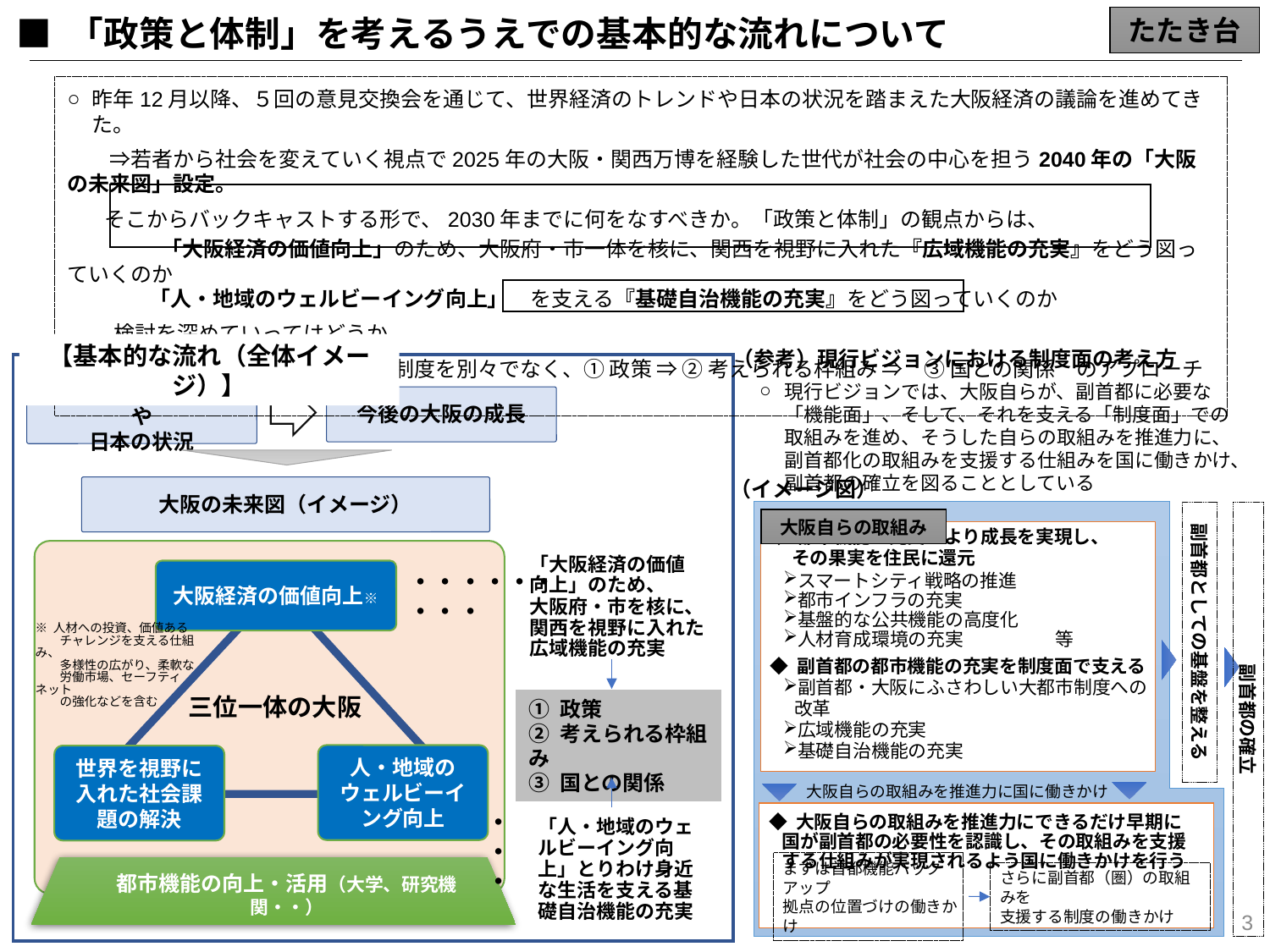

■ 「政策と体制」を考えるうえでの基本的な流れについて
たたき台
昨年12月以降、５回の意見交換会を通じて、世界経済のトレンドや日本の状況を踏まえた大阪経済の議論を進めてきた。
　　⇒若者から社会を変えていく視点で2025年の大阪・関西万博を経験した世代が社会の中心を担う2040年の「大阪の未来図」設定。
       そこからバックキャストする形で、2030年までに何をなすべきか。「政策と体制」の観点からは、
　　　　  「大阪経済の価値向上」のため、大阪府・市一体を核に、関西を視野に入れた『広域機能の充実』をどう図っていくのか
　　   　 「人・地域のウェルビーイング向上」　を支える『基礎自治機能の充実』をどう図っていくのか
　 　検討を深めていってはどうか。
 ※これまで同様に、政策・機能と制度を別々でなく、① 政策 ⇒ ② 考えられる枠組み ⇒　③ 国との関係　のアプローチを重視。

【基本的な流れ（全体イメージ）】
（参考）現行ビジョンにおける制度面の考え方

現行ビジョンでは、大阪自らが、副首都に必要な「機能面」、そして、それを支える「制度面」での取組みを進め、そうした自らの取組みを推進力に、副首都化の取組みを支援する仕組みを国に働きかけ、副首都の確立を図ることとしている
今後の大阪の成長
世界経済のトレンドや
日本の状況

（イメージ図）
大阪の未来図（イメージ）

副首都の確立
副首都としての基盤を整える
大阪自らの取組み
◆ 都市機能の充実により成長を実現し、
    その果実を住民に還元
スマートシティ戦略の推進
都市インフラの充実
基盤的な公共機能の高度化
人材育成環境の充実　　　　　等
◆ 副首都の都市機能の充実を制度面で支える
副首都・大阪にふさわしい大都市制度への改革
広域機能の充実
基礎自治機能の充実

「大阪経済の価値
向上」のため、
大阪府・市を核に、
関西を視野に入れた広域機能の充実
・・・・・・・・・
大阪経済の価値向上※

※ 人材への投資、価値ある
　　チャレンジを支える仕組み、
　　多様性の広がり、柔軟な
　　労働市場、セーフティネット
　　の強化などを含む

三位一体の大阪
① 政策
② 考えられる枠組み
③ 国との関係
人・地域の
ウェルビーイング向上
世界を視野に入れた社会課題の解決
大阪自らの取組みを推進力に国に働きかけ

・・・
◆ 大阪自らの取組みを推進力にできるだけ早期に
  国が副首都の必要性を認識し、その取組みを支援
  する仕組みが実現されるよう国に働きかけを行う

「人・地域のウェルビーイング向上」とりわけ身近な生活を支える基礎自治機能の充実

都市機能の向上・活用（大学、研究機関・・）
まずは首都機能バックアップ
拠点の位置づけの働きかけ
さらに副首都（圏）の取組みを
支援する制度の働きかけ
3